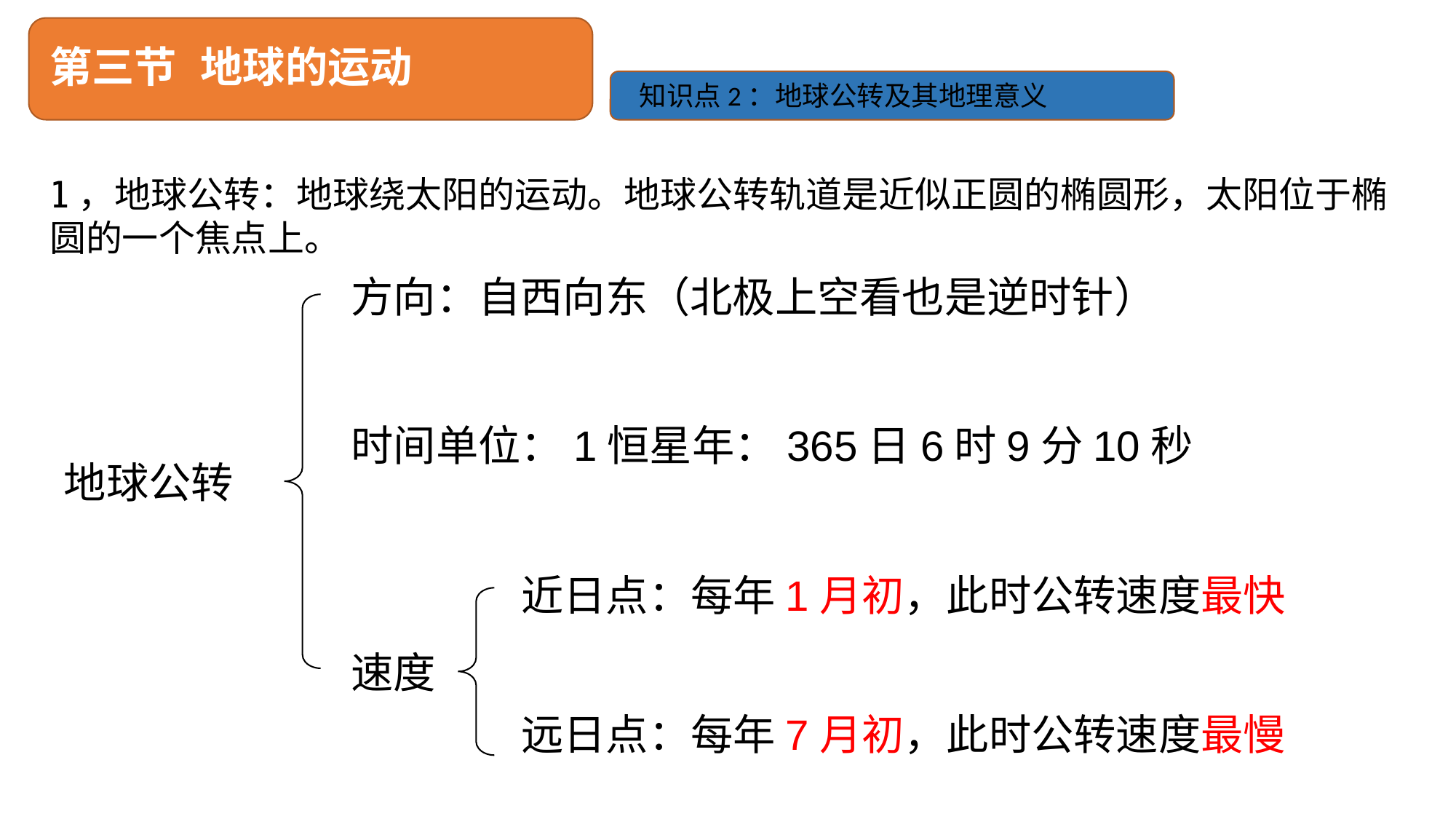

# 第三节  地球的运动
知识点2：地球公转及其地理意义
1，地球公转：地球绕太阳的运动。地球公转轨道是近似正圆的椭圆形，太阳位于椭圆的一个焦点上。
方向：自西向东（北极上空看也是逆时针）

时间单位：1恒星年：365日6时9分10秒
地球公转
近日点：每年1月初，此时公转速度最快

速度
远日点：每年7月初，此时公转速度最慢